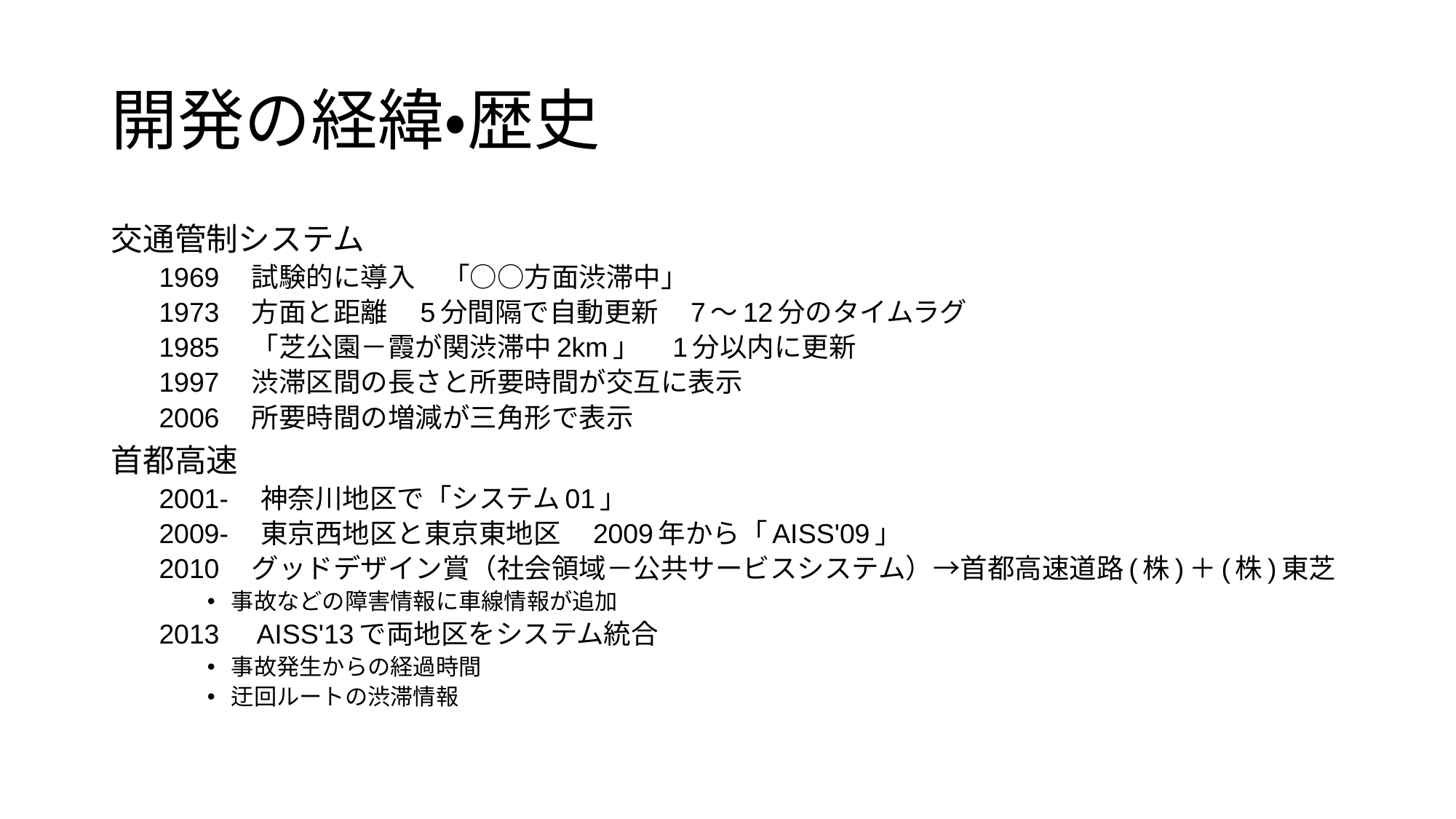

# 開発の経緯・歴史
交通管制システム
1969　試験的に導入　「○○方面渋滞中」
1973　方面と距離　5分間隔で自動更新　7～12分のタイムラグ
1985　「芝公園－霞が関渋滞中2km」　1分以内に更新
1997　渋滞区間の長さと所要時間が交互に表示
2006　所要時間の増減が三角形で表示
首都高速
2001-　神奈川地区で「システム01」
2009-　東京西地区と東京東地区　2009年から「AISS'09」
2010　グッドデザイン賞（社会領域－公共サービスシステム）→首都高速道路(株)＋(株)東芝
事故などの障害情報に車線情報が追加
2013　AISS'13で両地区をシステム統合
事故発生からの経過時間
迂回ルートの渋滞情報